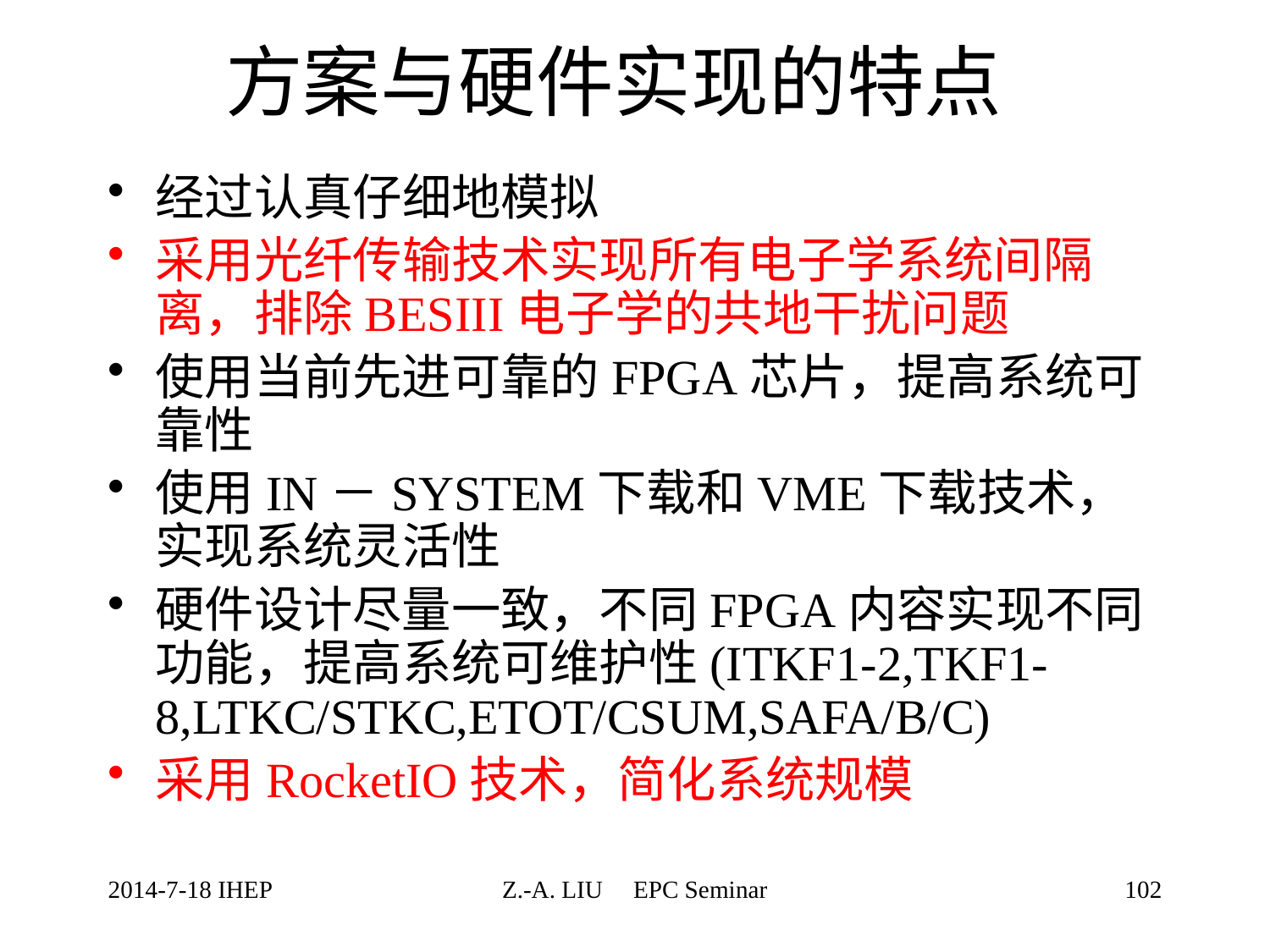

# 方案与硬件实现的特点
经过认真仔细地模拟
采用光纤传输技术实现所有电子学系统间隔离，排除BESIII电子学的共地干扰问题
使用当前先进可靠的FPGA芯片，提高系统可靠性
使用IN－SYSTEM下载和VME下载技术，实现系统灵活性
硬件设计尽量一致，不同FPGA内容实现不同功能，提高系统可维护性(ITKF1-2,TKF1-8,LTKC/STKC,ETOT/CSUM,SAFA/B/C)
采用RocketIO技术，简化系统规模
2014-7-18 IHEP
102
Z.-A. LIU     EPC Seminar